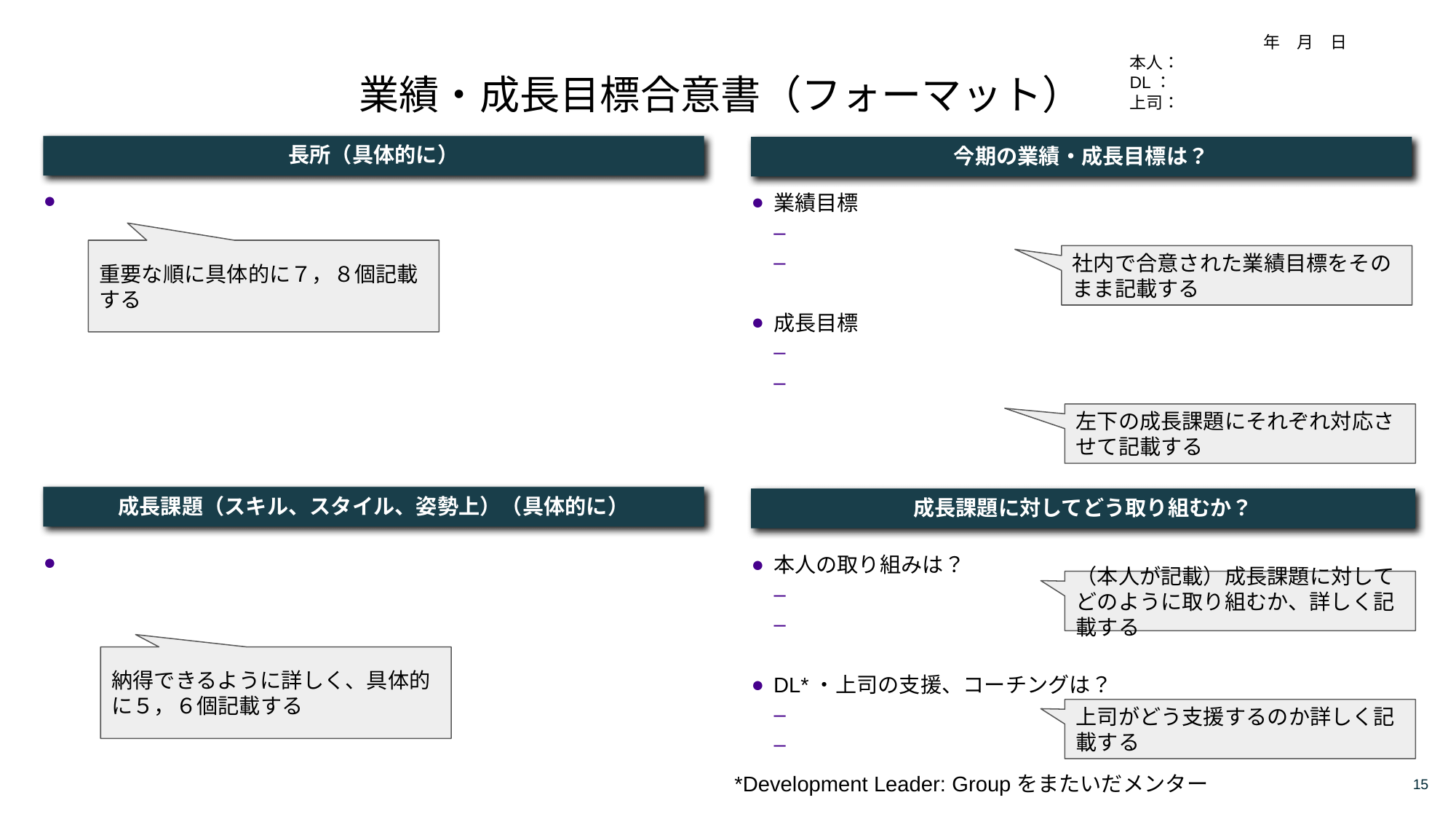

年　月　日
本人：
DL：
上司：
# 業績・成長目標合意書（フォーマット）
長所（具体的に）
今期の業績・成長目標は？

業績目標

成長目標

重要な順に具体的に７，８個記載する
社内で合意された業績目標をそのまま記載する
左下の成長課題にそれぞれ対応させて記載する
成長課題（スキル、スタイル、姿勢上）（具体的に）
成長課題に対してどう取り組むか？

本人の取り組みは？

DL*・上司の支援、コーチングは？

（本人が記載）成長課題に対してどのように取り組むか、詳しく記載する
納得できるように詳しく、具体的に５，６個記載する
上司がどう支援するのか詳しく記載する
15
*Development Leader: Groupをまたいだメンター